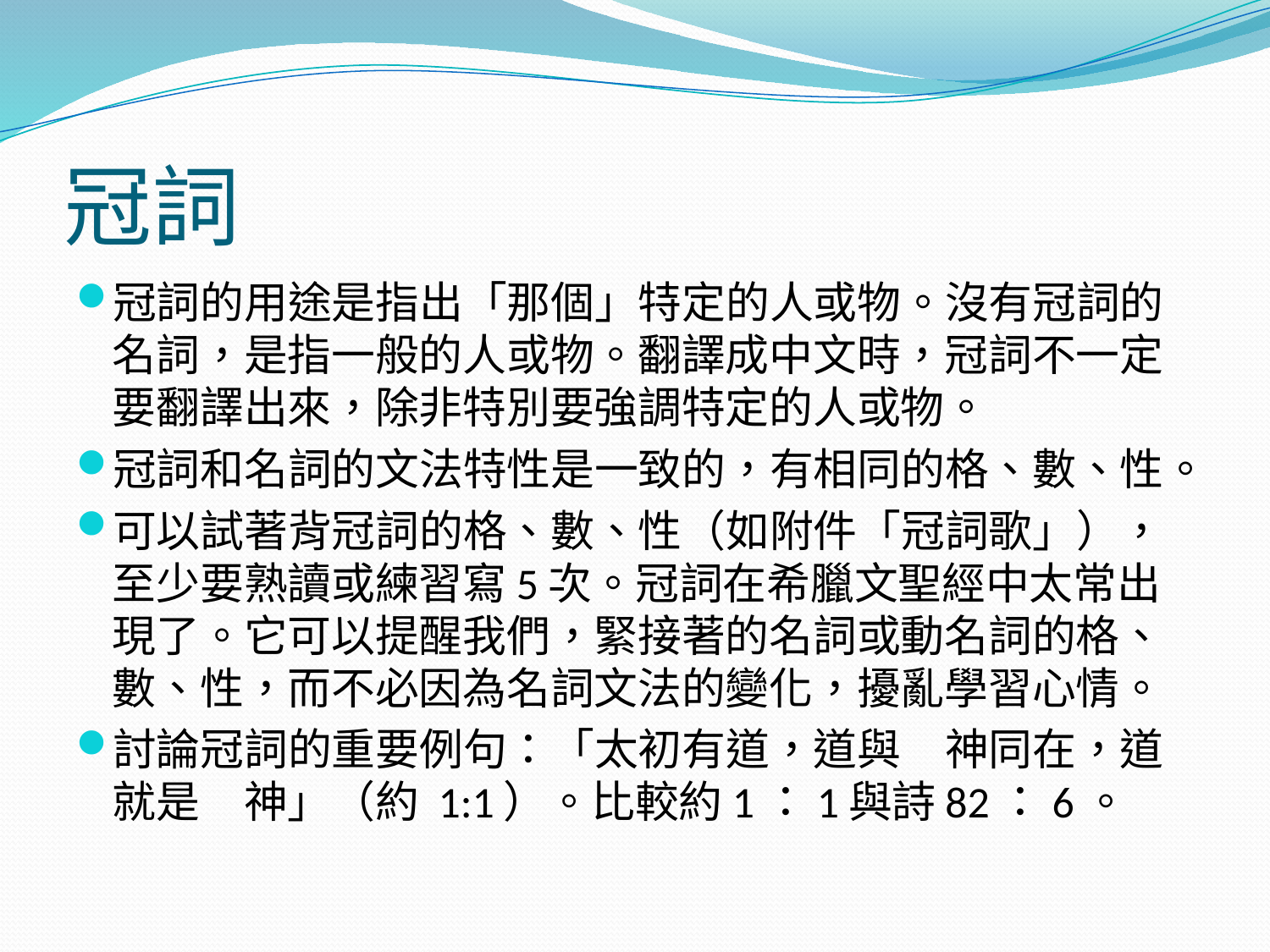

# 冠詞
冠詞的用途是指出「那個」特定的人或物。沒有冠詞的名詞，是指一般的人或物。翻譯成中文時，冠詞不一定要翻譯出來，除非特別要強調特定的人或物。
冠詞和名詞的文法特性是一致的，有相同的格、數、性。
可以試著背冠詞的格、數、性（如附件「冠詞歌」），至少要熟讀或練習寫5次。冠詞在希臘文聖經中太常出現了。它可以提醒我們，緊接著的名詞或動名詞的格、數、性，而不必因為名詞文法的變化，擾亂學習心情。
討論冠詞的重要例句：「太初有道，道與　神同在，道就是　神」（約 1:1）。比較約1：1與詩82：6。